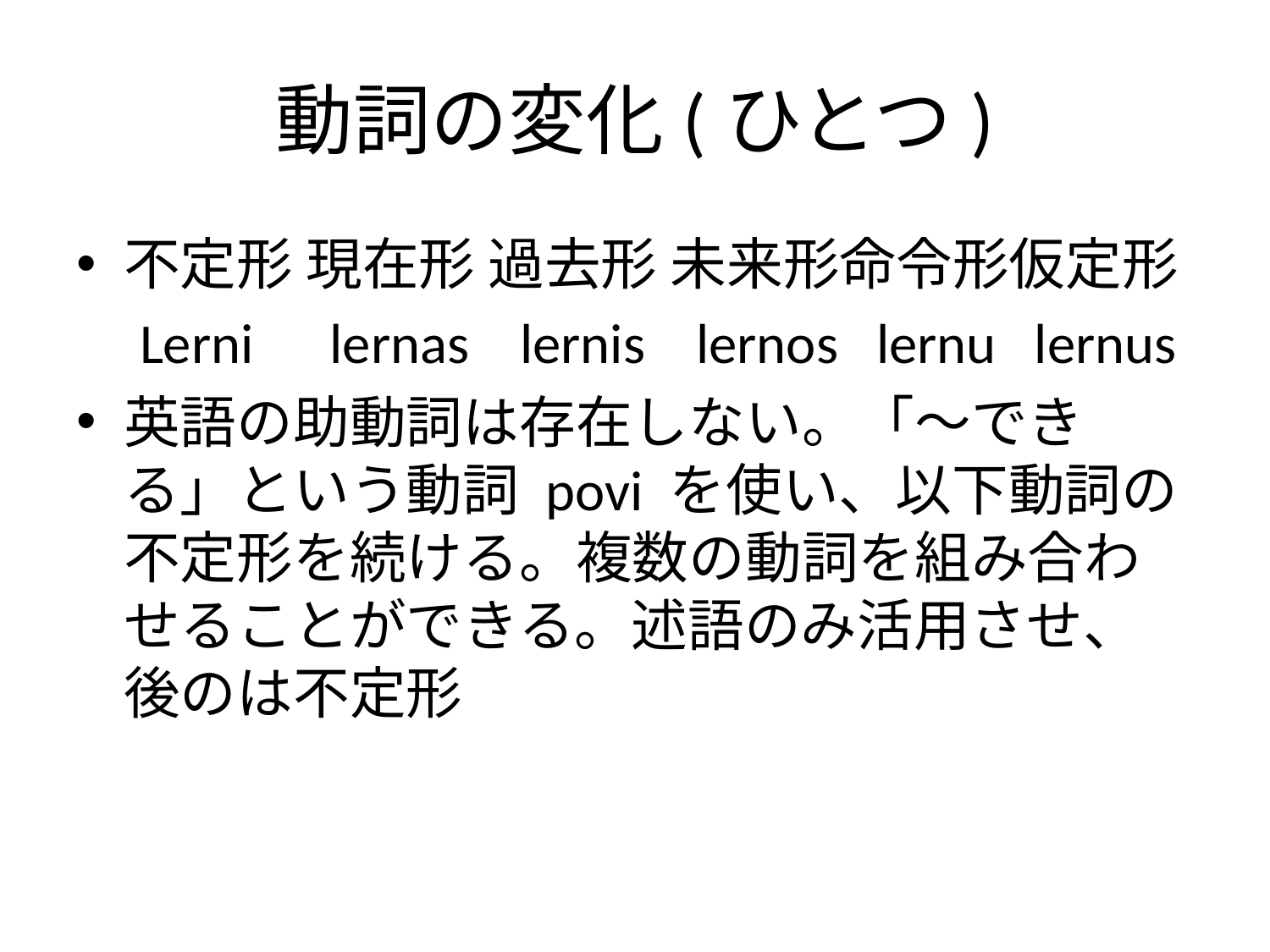

# 動詞の変化(ひとつ)
不定形 現在形 過去形 未来形命令形仮定形
     Lerni      lernas    lernis    lernos   lernu   lernus
英語の助動詞は存在しない。「～できる」という動詞 povi を使い、以下動詞の不定形を続ける。複数の動詞を組み合わせることができる。述語のみ活用させ、後のは不定形